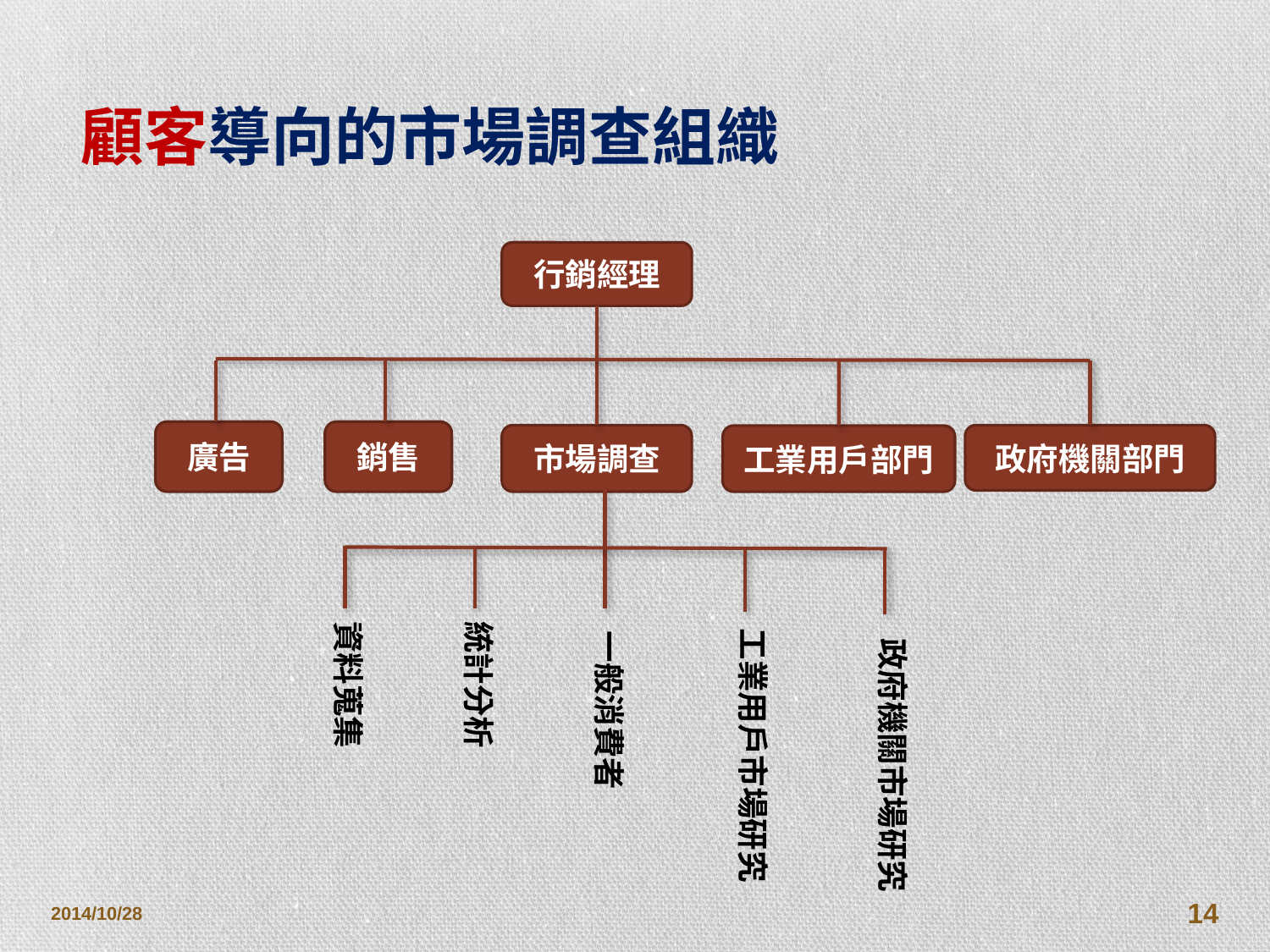

# 顧客導向的市場調查組織
行銷經理
廣告
銷售
市場調查
政府機關部門
工業用戶部門
統計分析
資料蒐集
工業用戶市場研究
一般消費者
政府機關市場研究
2014/10/28
14